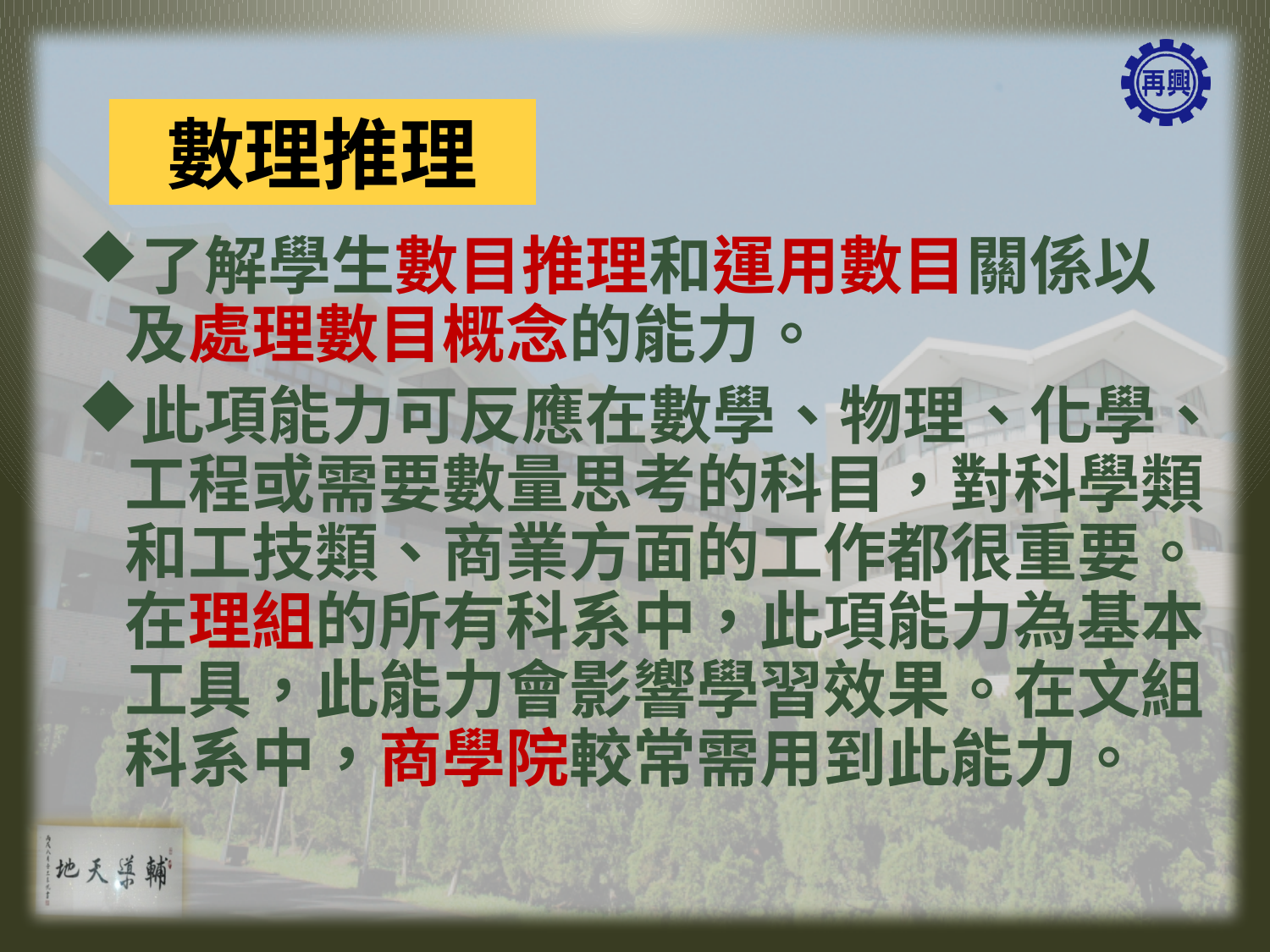

數理推理
了解學生數目推理和運用數目關係以及處理數目概念的能力。
此項能力可反應在數學、物理、化學、工程或需要數量思考的科目，對科學類和工技類、商業方面的工作都很重要。在理組的所有科系中，此項能力為基本工具，此能力會影響學習效果。在文組科系中，商學院較常需用到此能力。